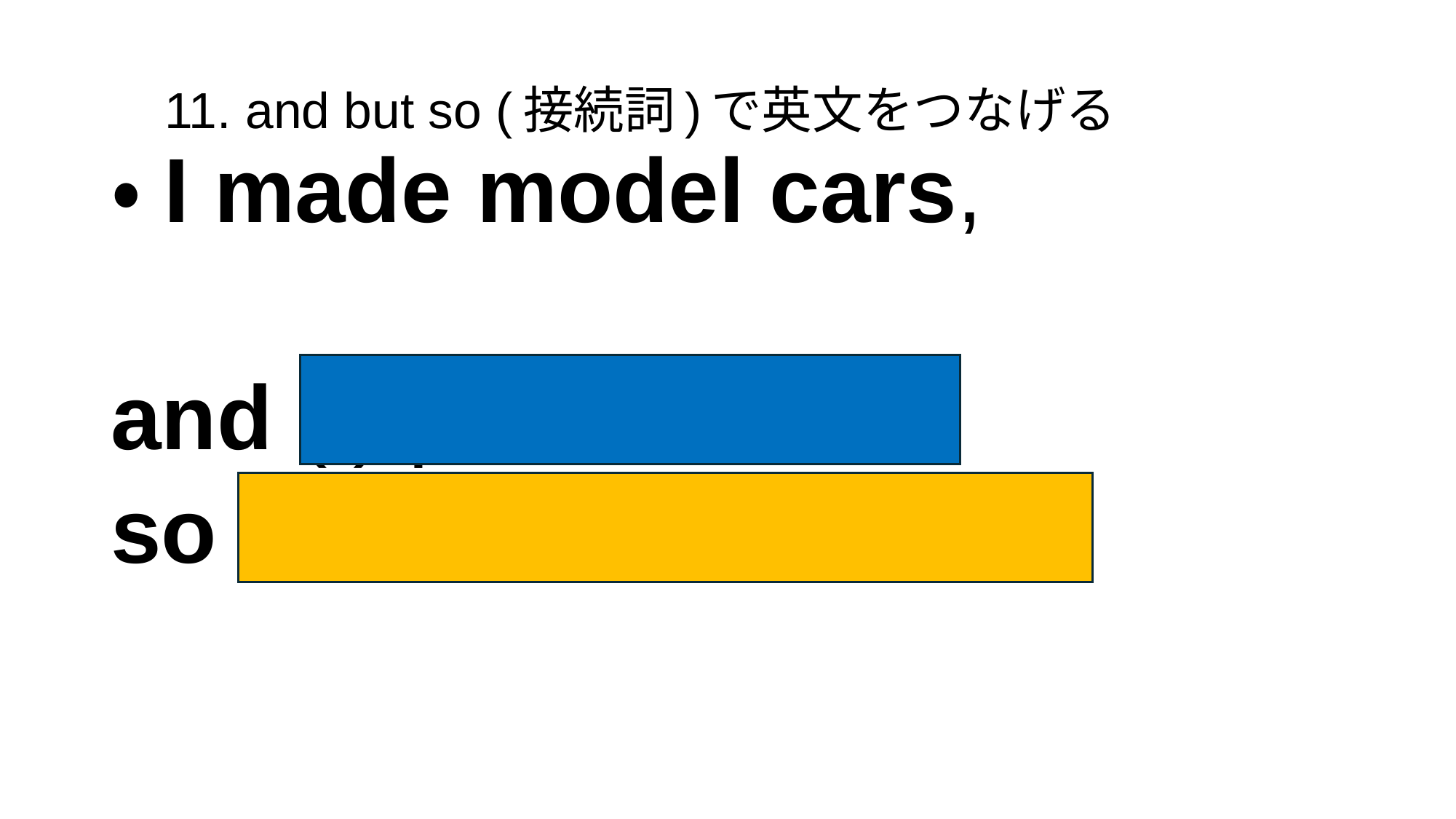

# 11. and but so (接続詞)で英文をつなげる
・I made model cars,

and (I) painted them,
so they are my favorite.